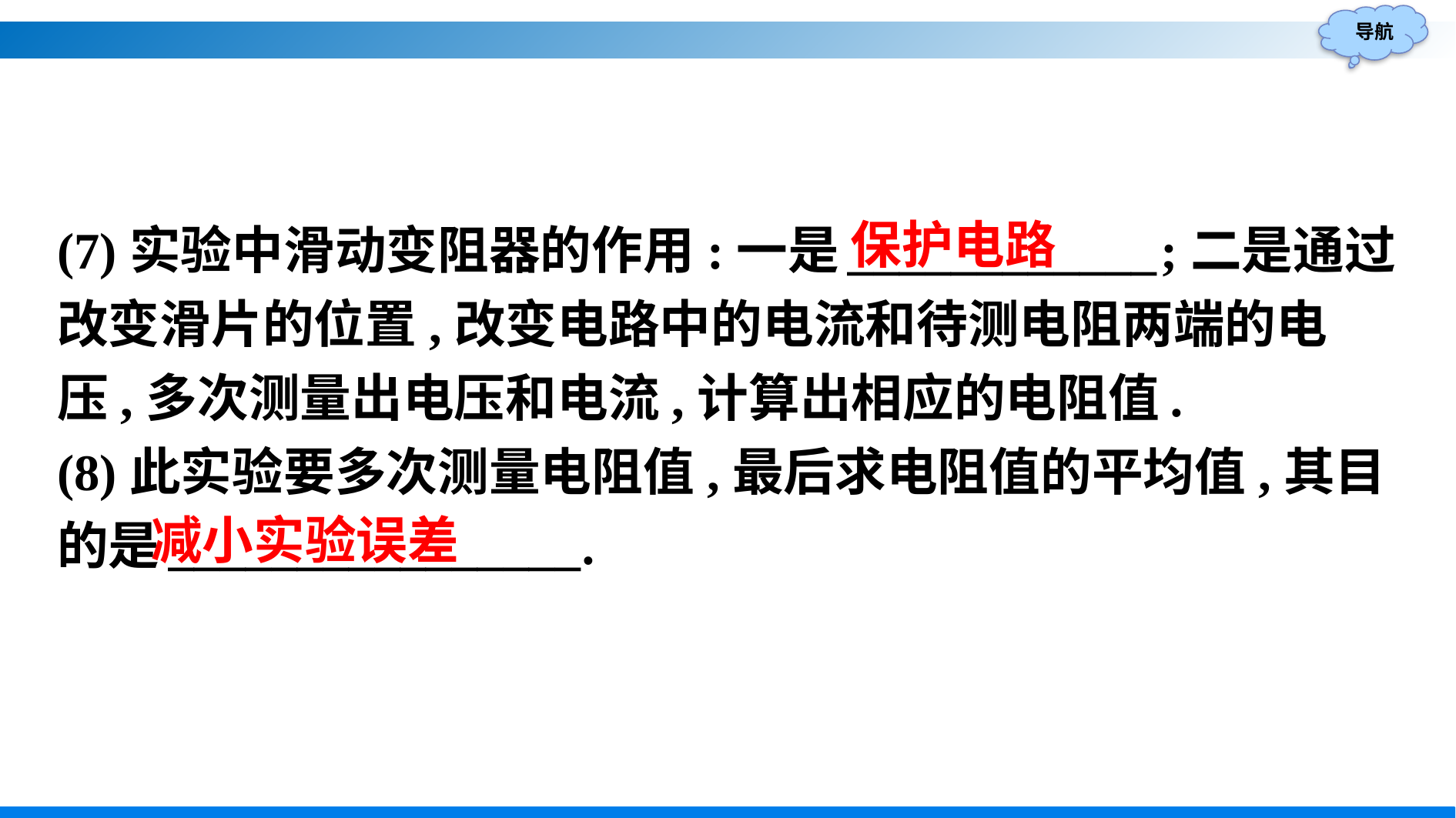

(7)实验中滑动变阻器的作用:一是____________;二是通过改变滑片的位置,改变电路中的电流和待测电阻两端的电压,多次测量出电压和电流,计算出相应的电阻值.
(8)此实验要多次测量电阻值,最后求电阻值的平均值,其目的是________________.
保护电路
减小实验误差